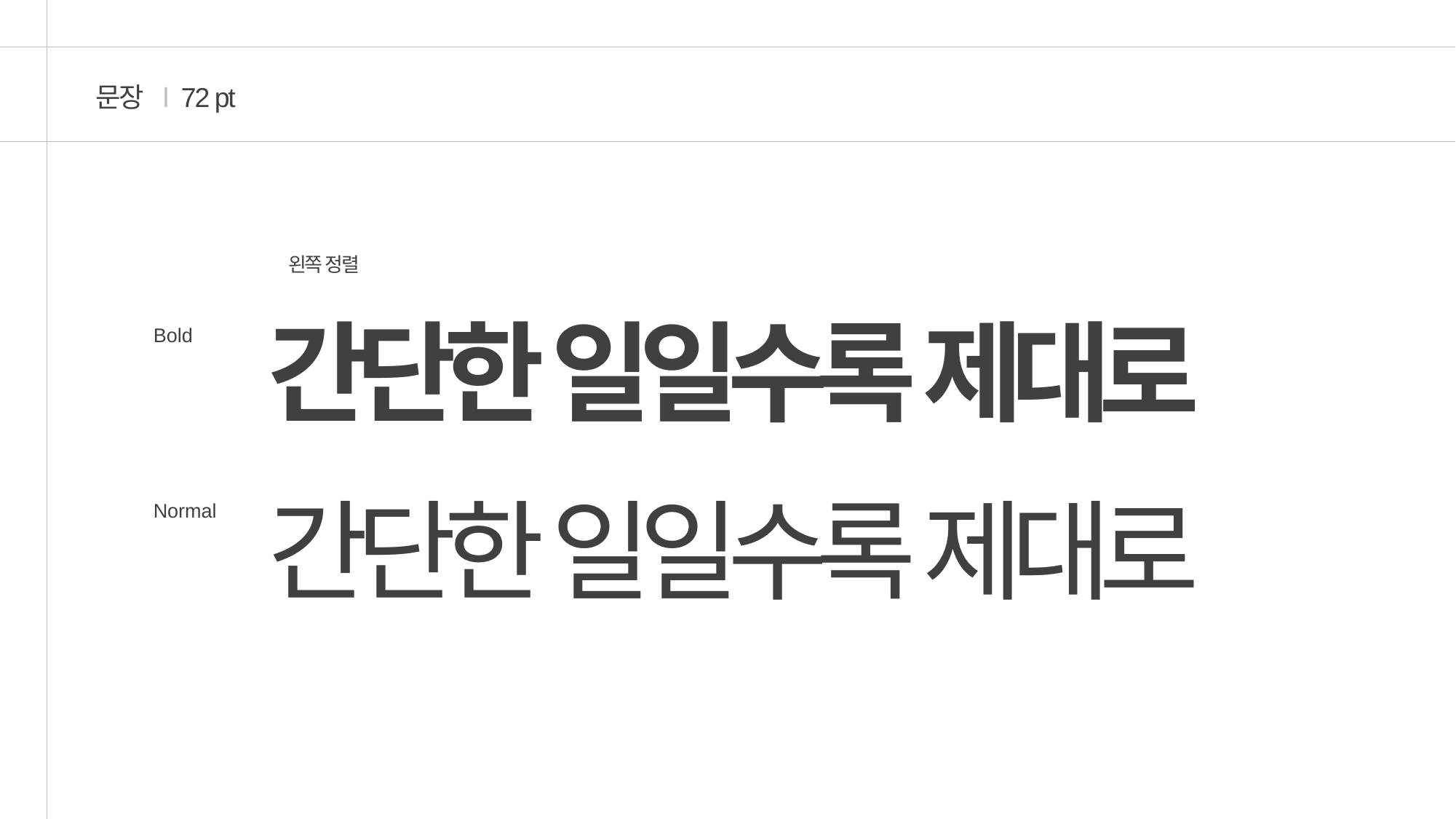

문장  l  72 pt
왼쪽 정렬
간단한 일일수록 제대로
Bold
간단한 일일수록 제대로
Normal